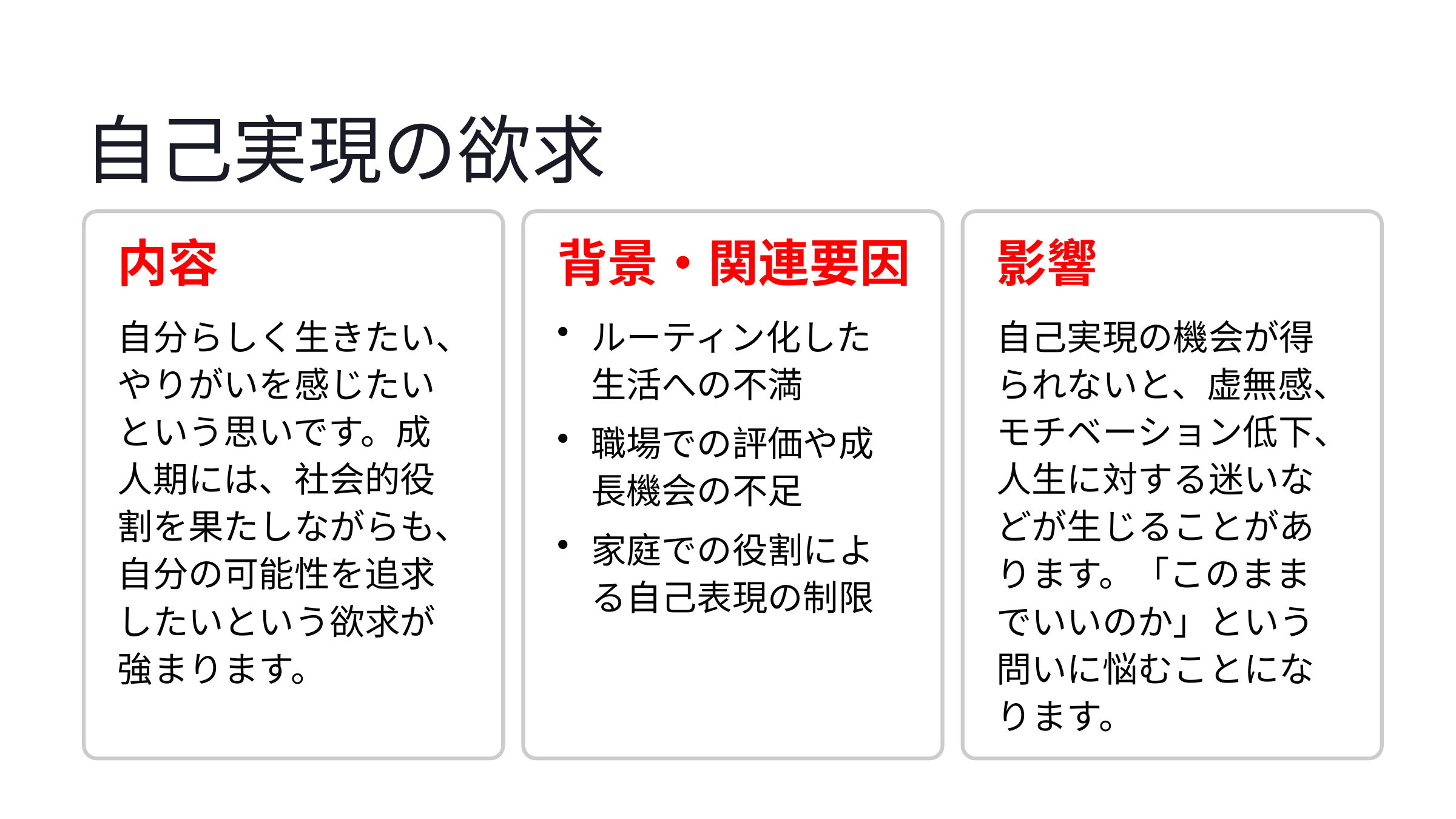

自己実現の欲求

内容
背景・関連要因
影響
自分らしく生きたい、やりがいを感じたいという思いです。成人期には、社会的役割を果たしながらも、自分の可能性を追求したいという欲求が強まります。
ルーティン化した生活への不満
自己実現の機会が得られないと、虚無感、モチベーション低下、人生に対する迷いなどが生じることがあります。「このままでいいのか」という問いに悩むことになります。
職場での評価や成長機会の不足
家庭での役割による自己表現の制限